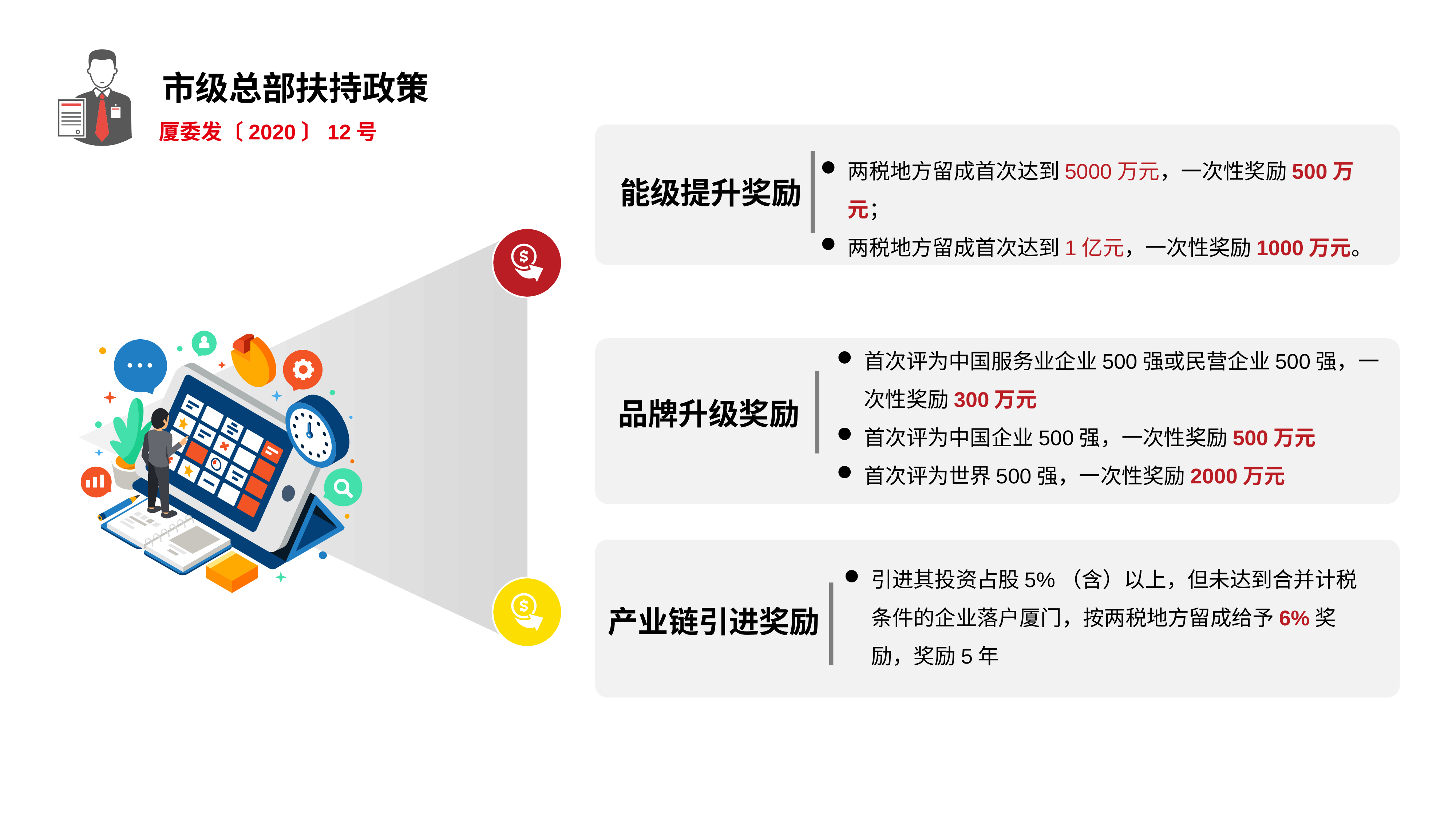

市级总部扶持政策
厦委发〔2020〕12号

两税地方留成首次达到5000万元，一次性奖励500万元；
两税地方留成首次达到1亿元，一次性奖励1000万元。
能级提升奖励

首次评为中国服务业企业500强或民营企业500强，一次性奖励300万元
首次评为中国企业500强，一次性奖励500万元
首次评为世界500强，一次性奖励2000万元

品牌升级奖励

引进其投资占股5%（含）以上，但未达到合并计税条件的企业落户厦门，按两税地方留成给予6%奖励，奖励5年

产业链引进奖励